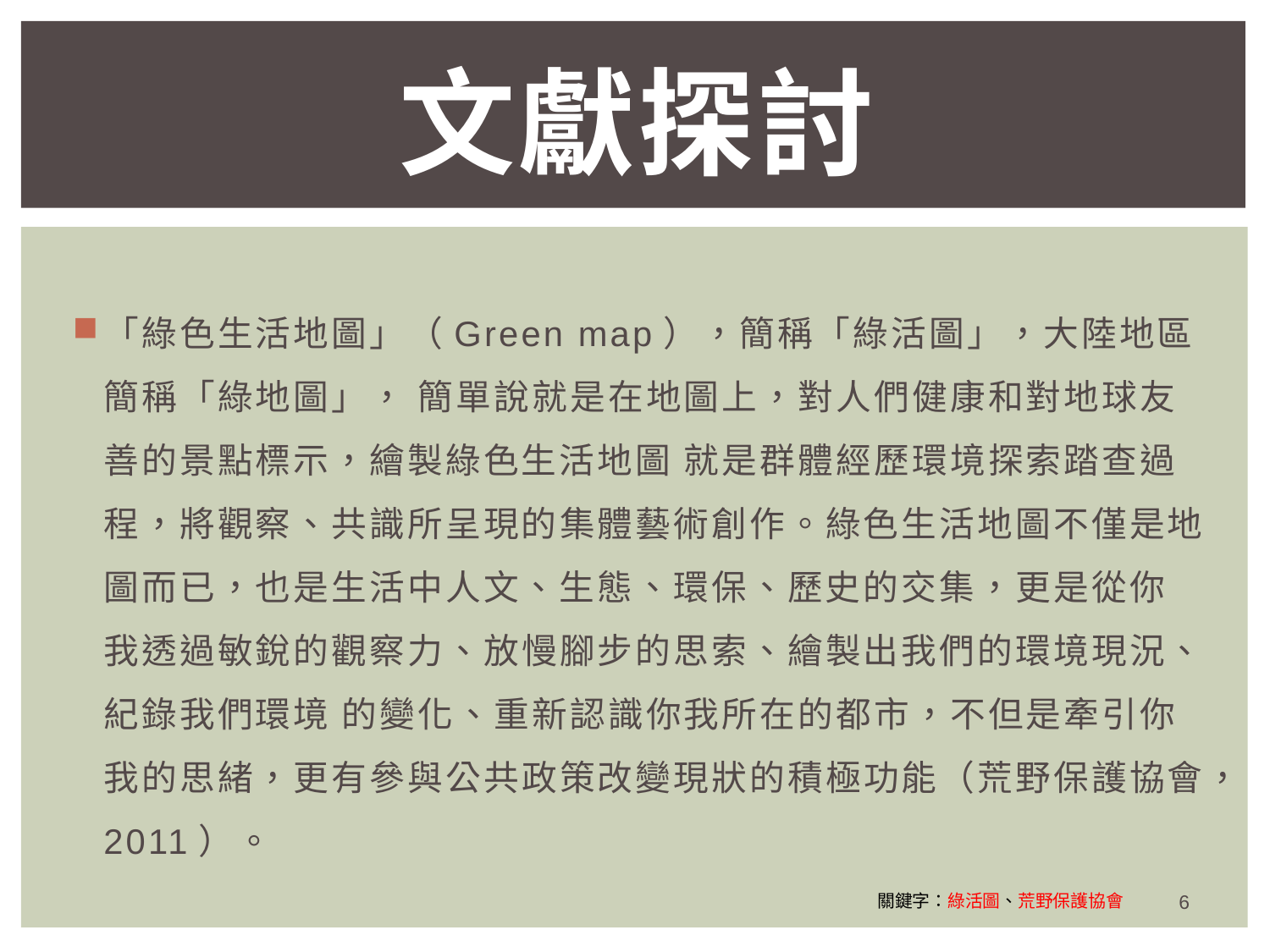

文獻探討
「綠色生活地圖」（Green map），簡稱「綠活圖」，大陸地區簡稱「綠地圖」， 簡單說就是在地圖上，對人們健康和對地球友善的景點標示，繪製綠色生活地圖 就是群體經歷環境探索踏查過程，將觀察、共識所呈現的集體藝術創作。綠色生活地圖不僅是地圖而已，也是生活中人文、生態、環保、歷史的交集，更是從你 我透過敏銳的觀察力、放慢腳步的思索、繪製出我們的環境現況、紀錄我們環境 的變化、重新認識你我所在的都市，不但是牽引你我的思緒，更有參與公共政策改變現狀的積極功能（荒野保護協會，2011）。
6
關鍵字：綠活圖、荒野保護協會